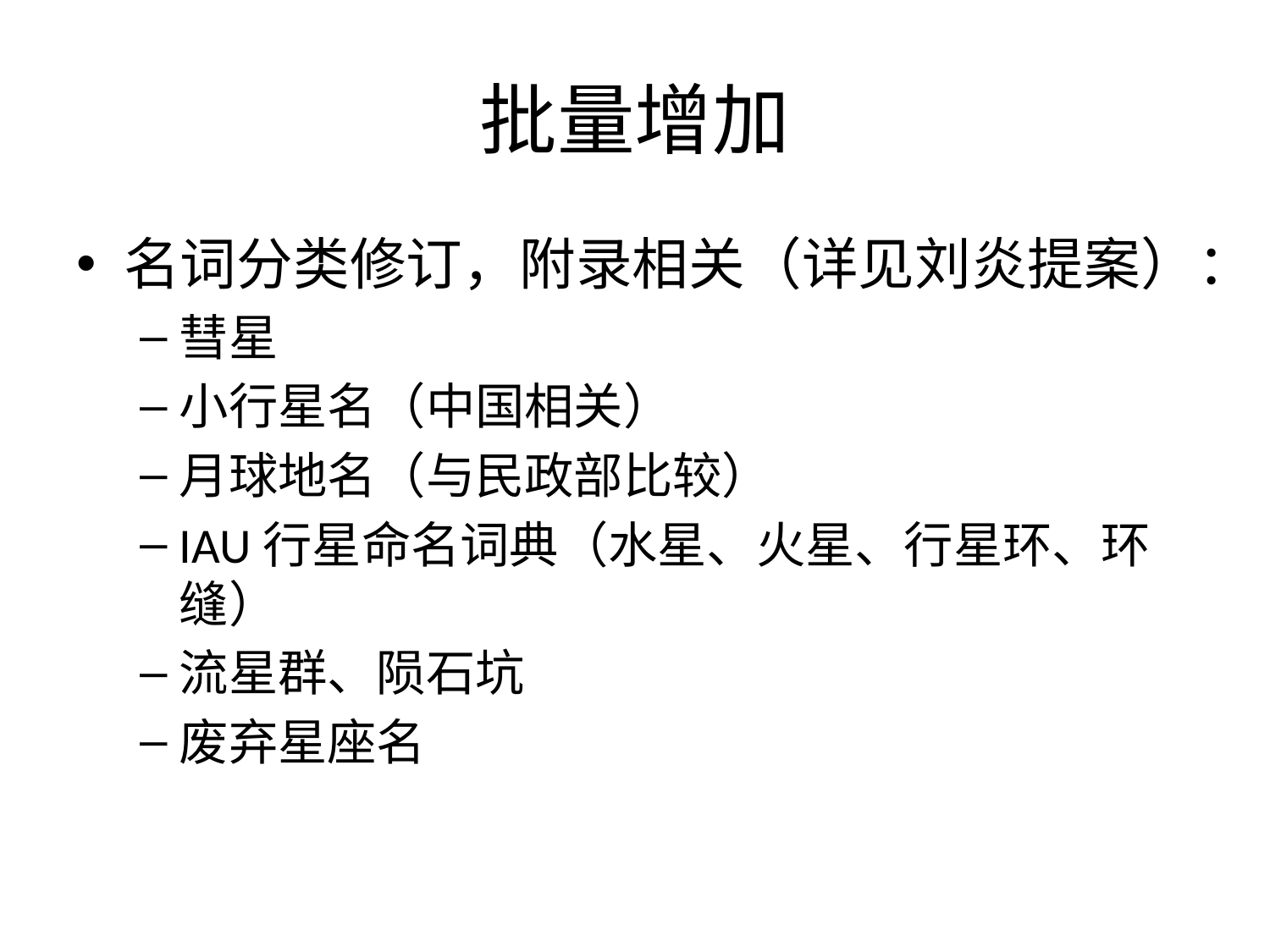

# 批量增加
名词分类修订，附录相关（详见刘炎提案）：
彗星
小行星名（中国相关）
月球地名（与民政部比较）
IAU行星命名词典（水星、火星、行星环、环缝）
流星群、陨石坑
废弃星座名